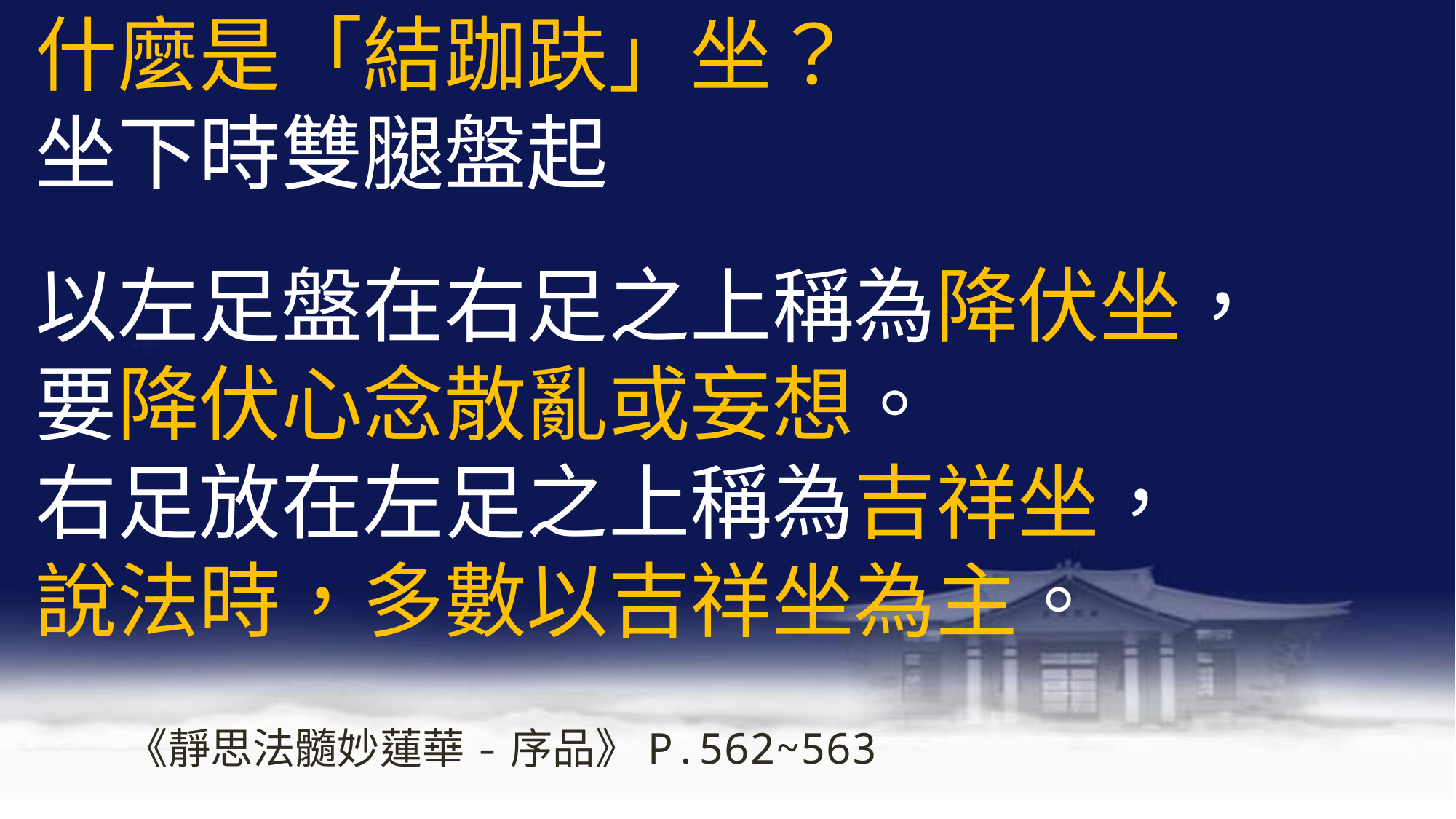

什麼是「結跏趺」坐？
坐下時雙腿盤起
# 以左足盤在右足之上稱為降伏坐， 要降伏心念散亂或妄想。 右足放在左足之上稱為吉祥坐， 說法時，多數以吉祥坐為主。
《靜思法髓妙蓮華-序品》P.562~563